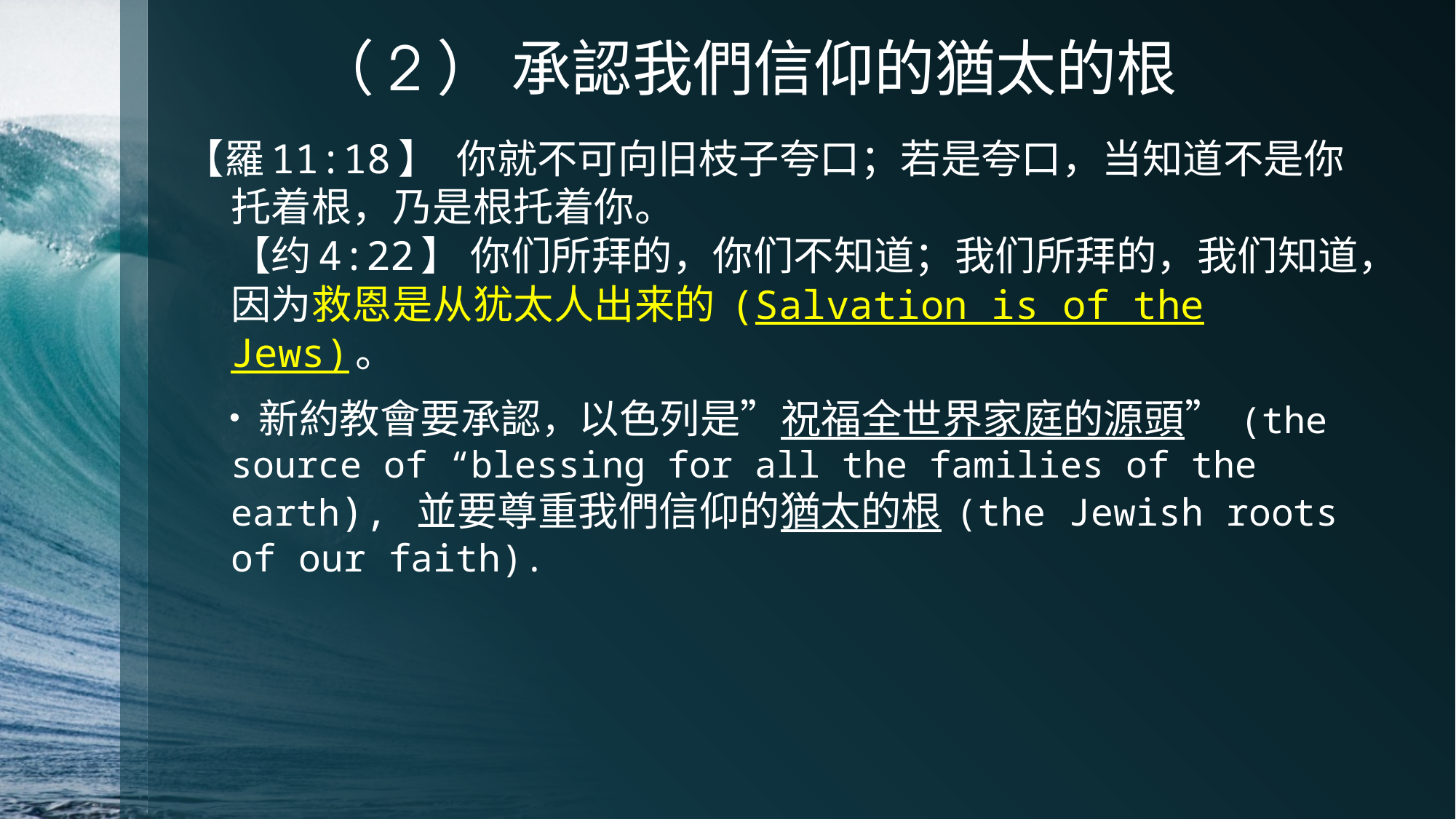

# （2） 承認我們信仰的猶太的根
【羅11:18】  你就不可向旧枝子夸口；若是夸口，当知道不是你托着根，乃是根托着你。
【约4:22】 你们所拜的，你们不知道；我们所拜的，我们知道，因为救恩是从犹太人出来的 (Salvation is of the Jews)。
  新約教會要承認，以色列是”祝福全世界家庭的源頭” (the source of “blessing for all the families of the earth), 並要尊重我們信仰的猶太的根 (the Jewish roots of our faith).